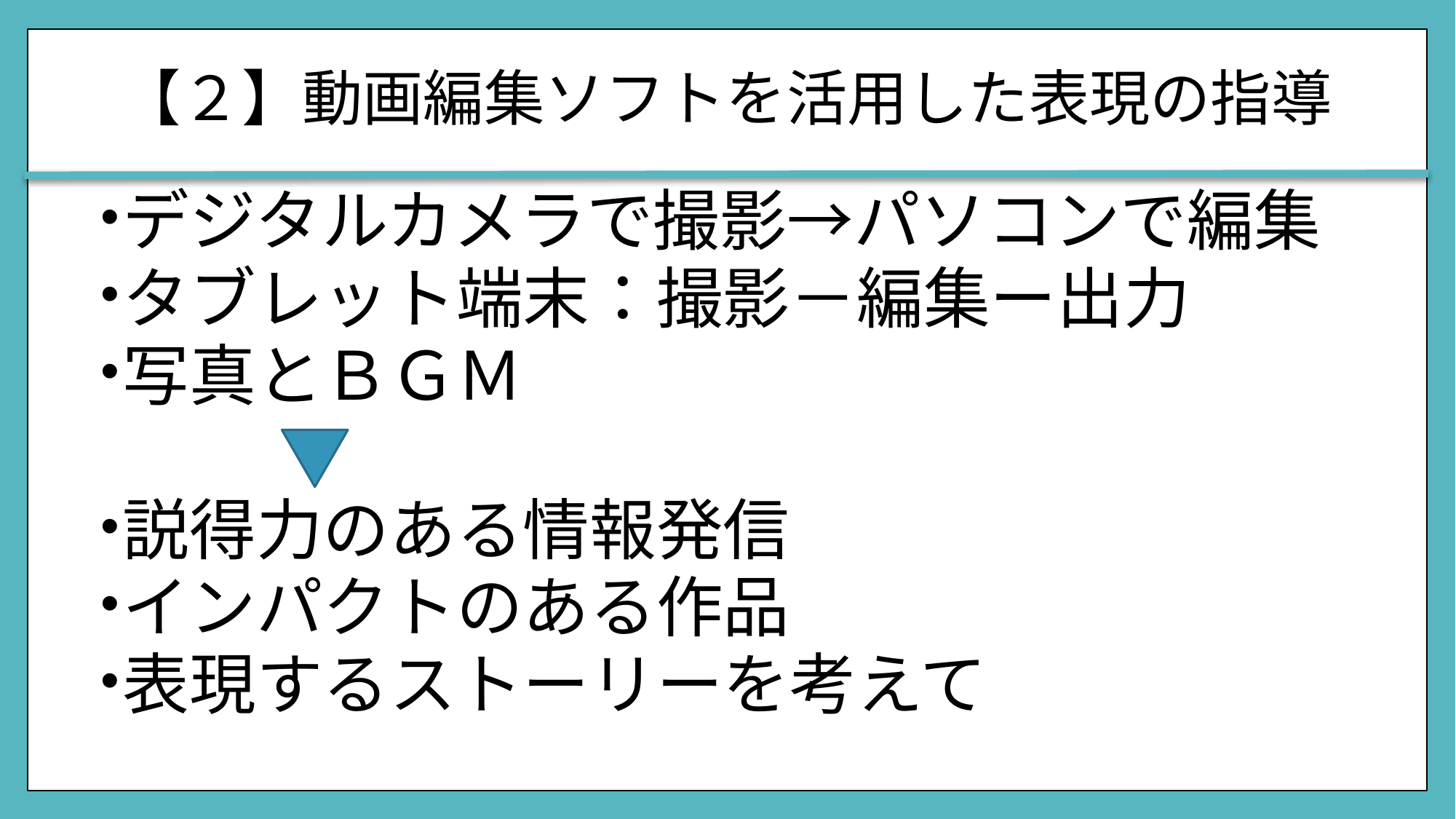

# 【２】動画編集ソフトを活用した表現の指導
デジタルカメラで撮影→パソコンで編集
タブレット端末：撮影－編集ー出力
写真とＢＧＭ

説得力のある情報発信
インパクトのある作品
表現するストーリーを考えて